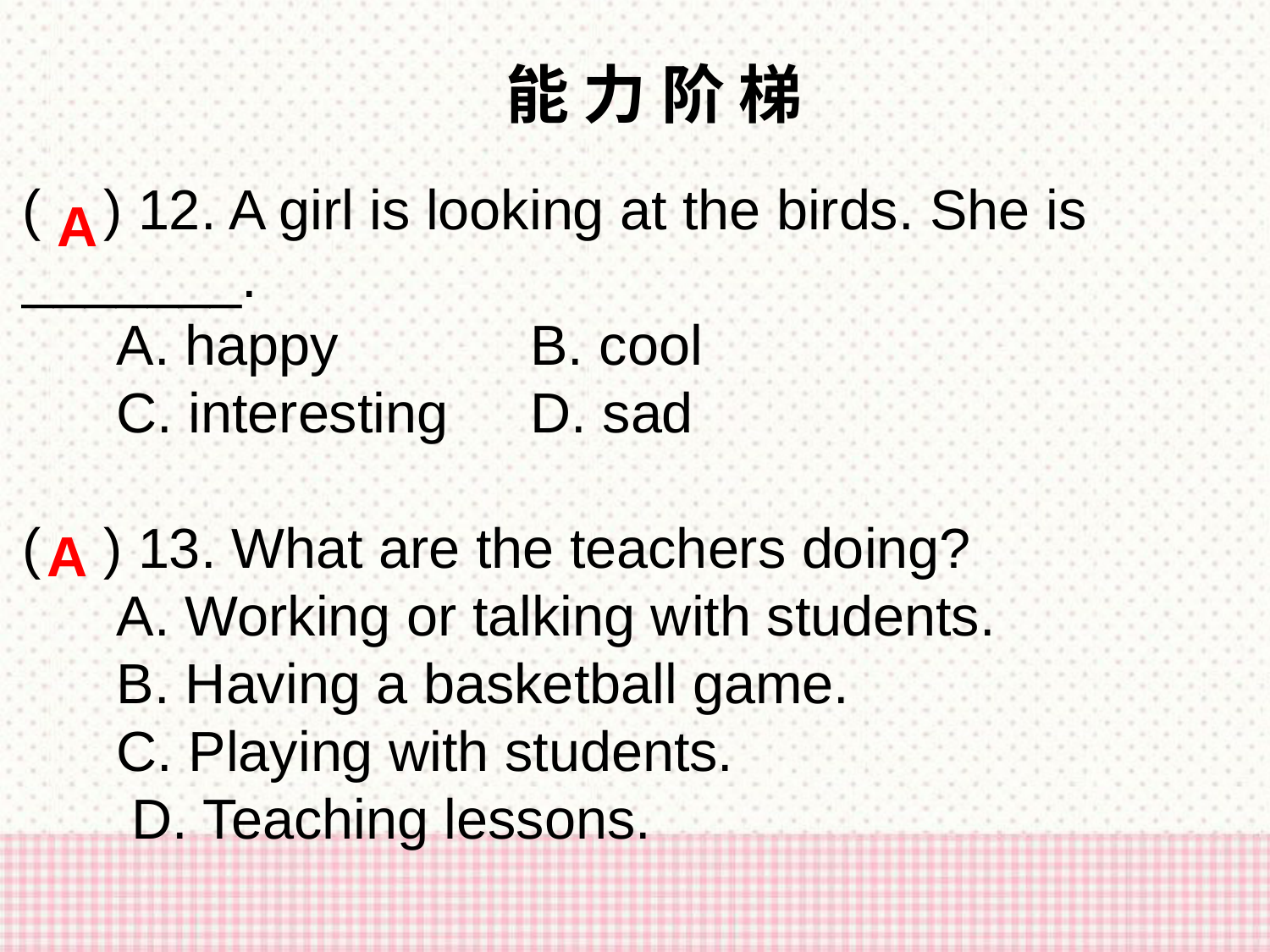

能 力 阶 梯
(    ) 12. A girl is looking at the birds. She is _______.
      A. happy       	B. cool
      C. interesting     	D. sad

(    ) 13. What are the teachers doing?
      A. Working or talking with students.
      B. Having a basketball game.
      C. Playing with students.
       D. Teaching lessons.
A
A